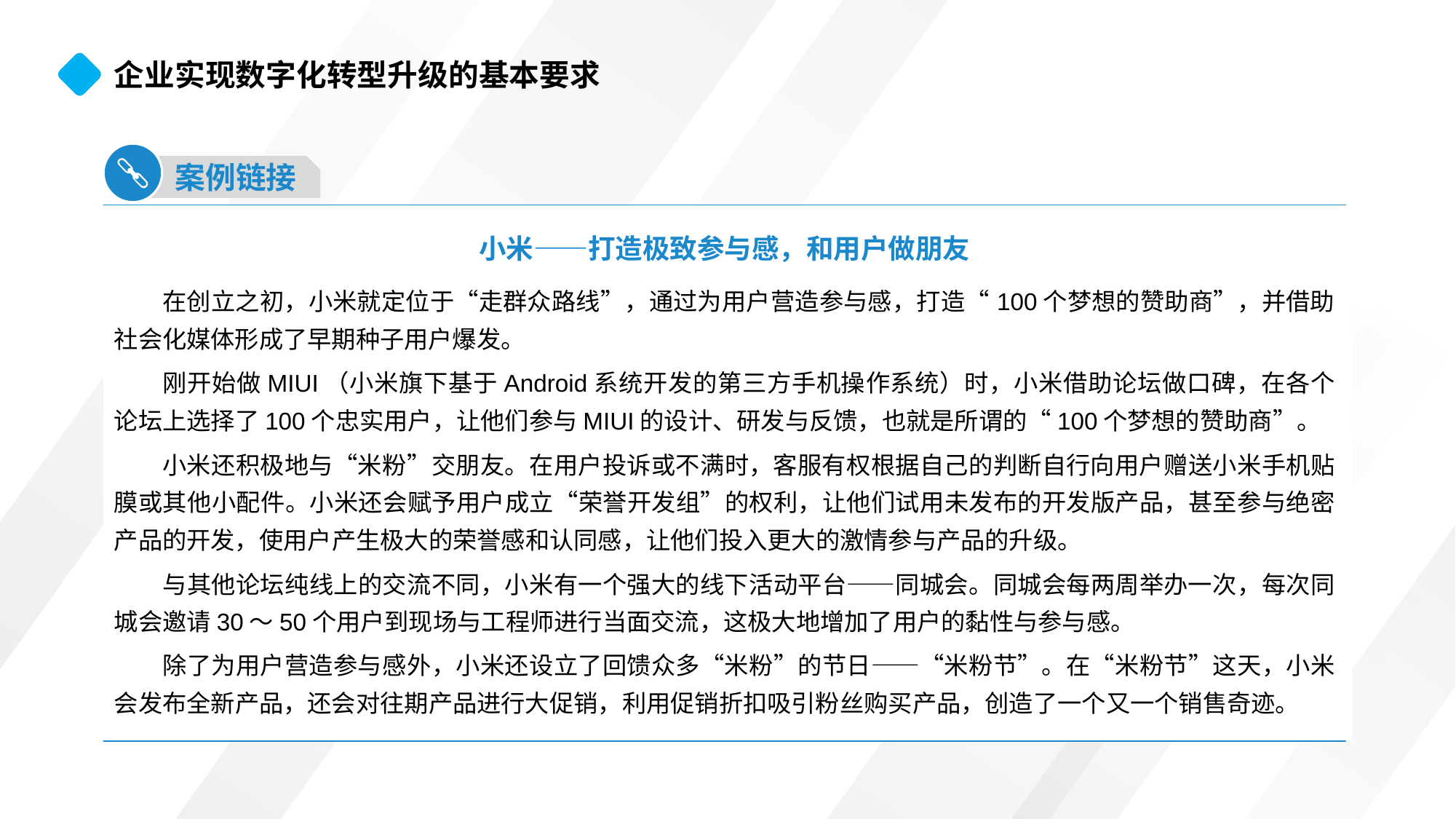

企业实现数字化转型升级的基本要求

案例链接

小米——打造极致参与感，和用户做朋友
在创立之初，小米就定位于“走群众路线”，通过为用户营造参与感，打造“100个梦想的赞助商”，并借助社会化媒体形成了早期种子用户爆发。
刚开始做MIUI（小米旗下基于Android系统开发的第三方手机操作系统）时，小米借助论坛做口碑，在各个论坛上选择了100个忠实用户，让他们参与MIUI的设计、研发与反馈，也就是所谓的“100个梦想的赞助商”。
小米还积极地与“米粉”交朋友。在用户投诉或不满时，客服有权根据自己的判断自行向用户赠送小米手机贴膜或其他小配件。小米还会赋予用户成立“荣誉开发组”的权利，让他们试用未发布的开发版产品，甚至参与绝密产品的开发，使用户产生极大的荣誉感和认同感，让他们投入更大的激情参与产品的升级。
与其他论坛纯线上的交流不同，小米有一个强大的线下活动平台——同城会。同城会每两周举办一次，每次同城会邀请30～50个用户到现场与工程师进行当面交流，这极大地增加了用户的黏性与参与感。
除了为用户营造参与感外，小米还设立了回馈众多“米粉”的节日——“米粉节”。在“米粉节”这天，小米会发布全新产品，还会对往期产品进行大促销，利用促销折扣吸引粉丝购买产品，创造了一个又一个销售奇迹。

1
创新业务模式的能力
2
与消费者深度互动的能力